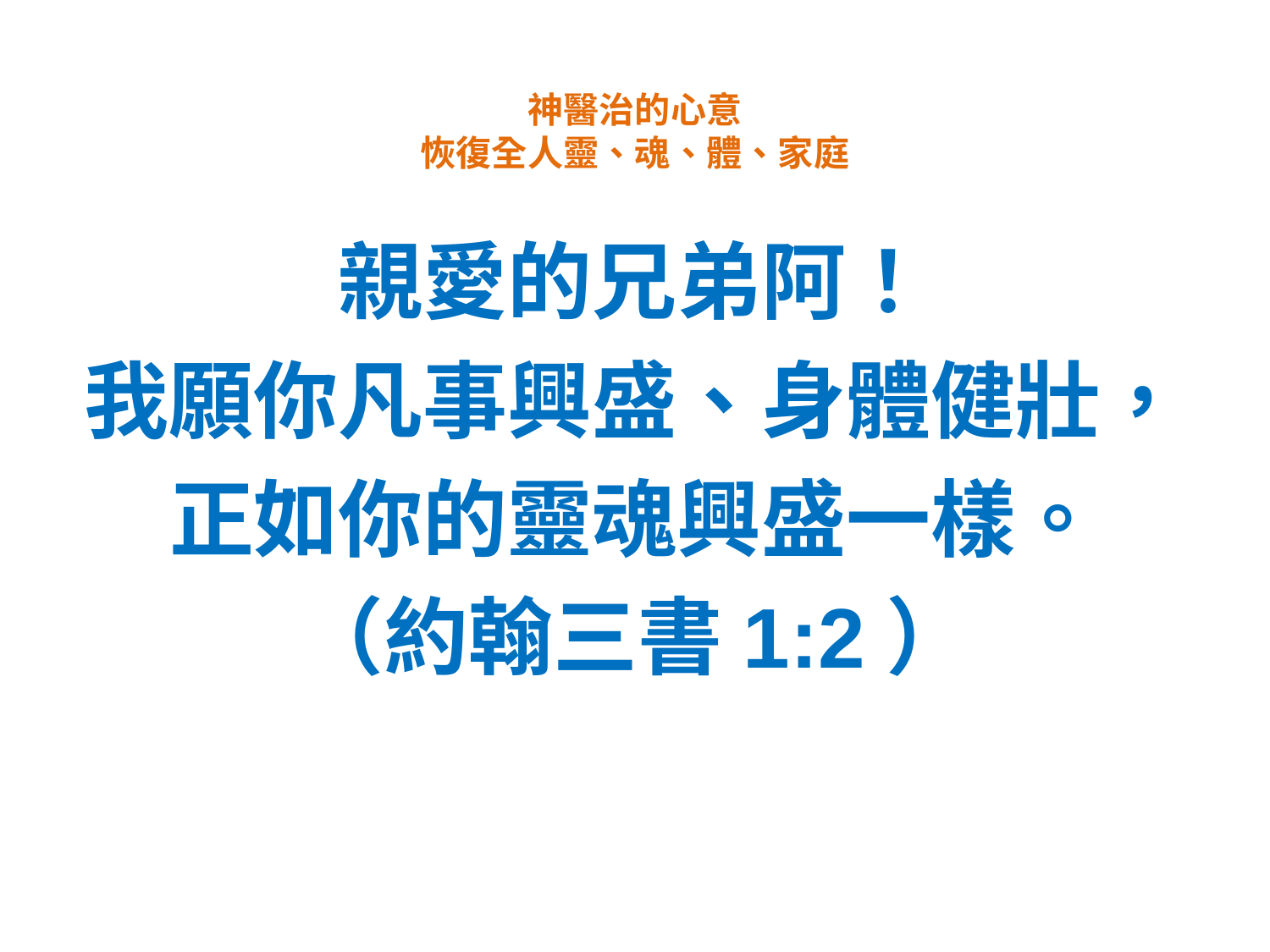

# 神醫治的心意 恢復全人靈、魂、體、家庭
親愛的兄弟阿！
我願你凡事興盛、身體健壯，
正如你的靈魂興盛一樣。
（約翰三書1:2）